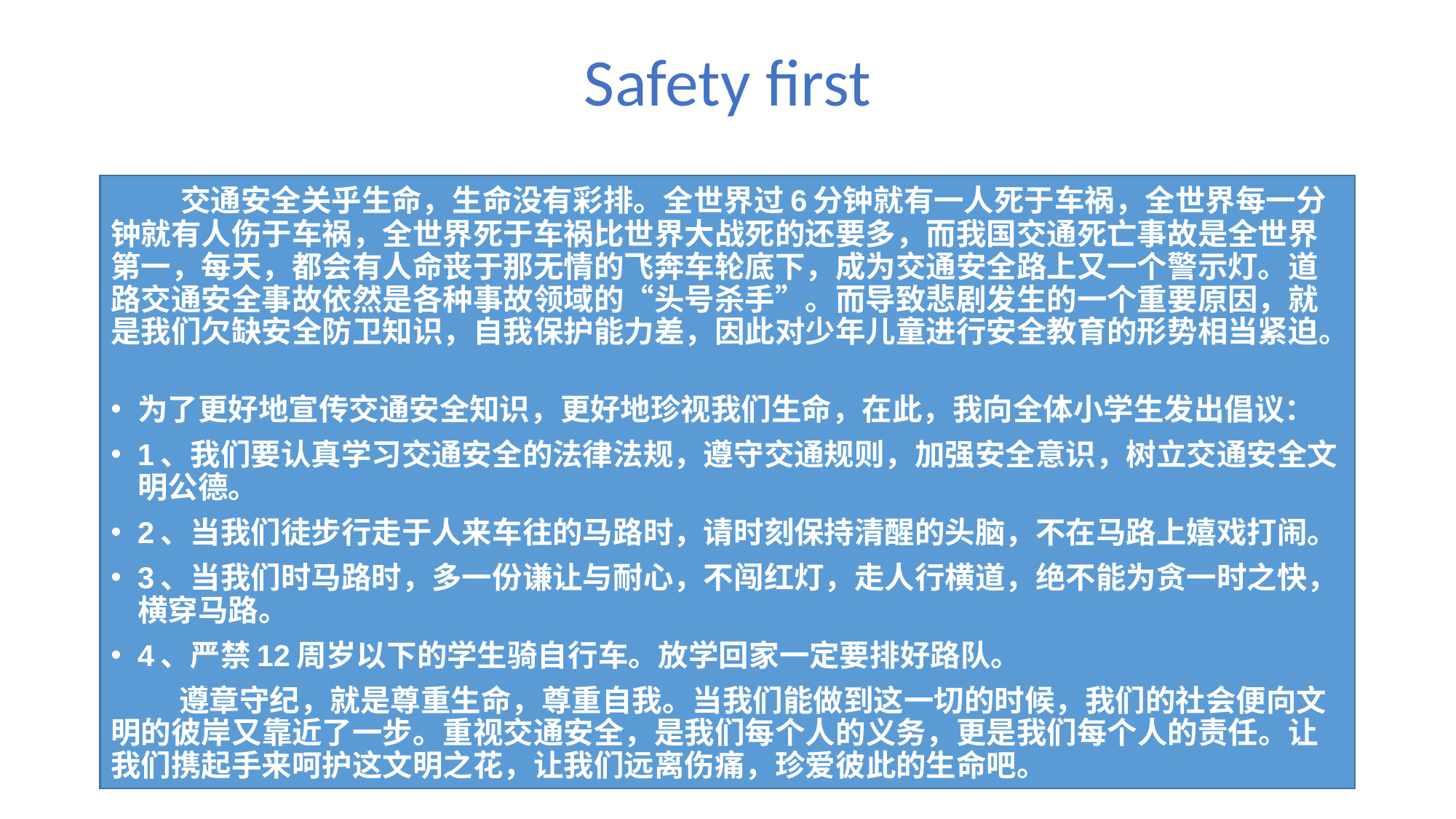

# Safety first
        交通安全关乎生命，生命没有彩排。全世界过6分钟就有一人死于车祸，全世界每一分钟就有人伤于车祸，全世界死于车祸比世界大战死的还要多，而我国交通死亡事故是全世界第一，每天，都会有人命丧于那无情的飞奔车轮底下，成为交通安全路上又一个警示灯。道路交通安全事故依然是各种事故领域的“头号杀手”。而导致悲剧发生的一个重要原因，就是我们欠缺安全防卫知识，自我保护能力差，因此对少年儿童进行安全教育的形势相当紧迫。
为了更好地宣传交通安全知识，更好地珍视我们生命，在此，我向全体小学生发出倡议：
1、我们要认真学习交通安全的法律法规，遵守交通规则，加强安全意识，树立交通安全文明公德。
2、当我们徒步行走于人来车往的马路时，请时刻保持清醒的头脑，不在马路上嬉戏打闹。
3、当我们时马路时，多一份谦让与耐心，不闯红灯，走人行横道，绝不能为贪一时之快，横穿马路。
4、严禁12周岁以下的学生骑自行车。放学回家一定要排好路队。
         遵章守纪，就是尊重生命，尊重自我。当我们能做到这一切的时候，我们的社会便向文明的彼岸又靠近了一步。重视交通安全，是我们每个人的义务，更是我们每个人的责任。让我们携起手来呵护这文明之花，让我们远离伤痛，珍爱彼此的生命吧。